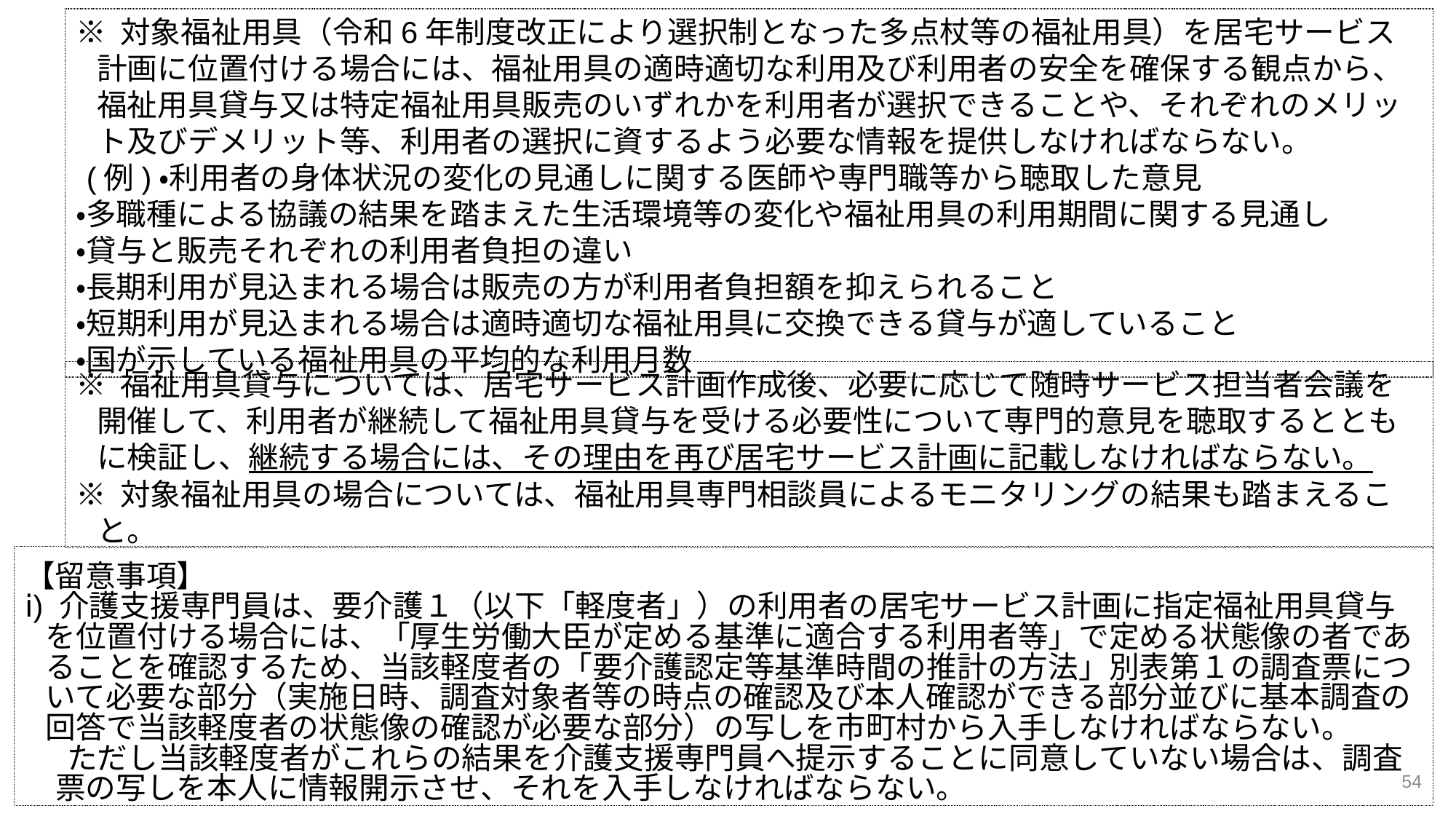

※ 対象福祉用具（令和6年制度改正により選択制となった多点杖等の福祉用具）を居宅サービス計画に位置付ける場合には、福祉用具の適時適切な利用及び利用者の安全を確保する観点から、福祉用具貸与又は特定福祉用具販売のいずれかを利用者が選択できることや、それぞれのメリット及びデメリット等、利用者の選択に資するよう必要な情報を提供しなければならない。
(例)・利用者の身体状況の変化の見通しに関する医師や専門職等から聴取した意見
・多職種による協議の結果を踏まえた生活環境等の変化や福祉用具の利用期間に関する見通し
・貸与と販売それぞれの利用者負担の違い
・長期利用が見込まれる場合は販売の方が利用者負担額を抑えられること
・短期利用が見込まれる場合は適時適切な福祉用具に交換できる貸与が適していること
・国が示している福祉用具の平均的な利用月数
※ 福祉用具貸与については、居宅サービス計画作成後、必要に応じて随時サービス担当者会議を開催して、利用者が継続して福祉用具貸与を受ける必要性について専門的意見を聴取するとともに検証し、継続する場合には、その理由を再び居宅サービス計画に記載しなければならない。
※ 対象福祉用具の場合については、福祉用具専門相談員によるモニタリングの結果も踏まえること。

【留意事項】
ⅰ) 介護支援専門員は、要介護１（以下「軽度者」）の利用者の居宅サービス計画に指定福祉用具貸与を位置付ける場合には、「厚生労働大臣が定める基準に適合する利用者等」で定める状態像の者であることを確認するため、当該軽度者の「要介護認定等基準時間の推計の方法」別表第１の調査票について必要な部分（実施日時、調査対象者等の時点の確認及び本人確認ができる部分並びに基本調査の回答で当該軽度者の状態像の確認が必要な部分）の写しを市町村から入手しなければならない。
ただし当該軽度者がこれらの結果を介護支援専門員へ提示することに同意していない場合は、調査票の写しを本人に情報開示させ、それを入手しなければならない。
54